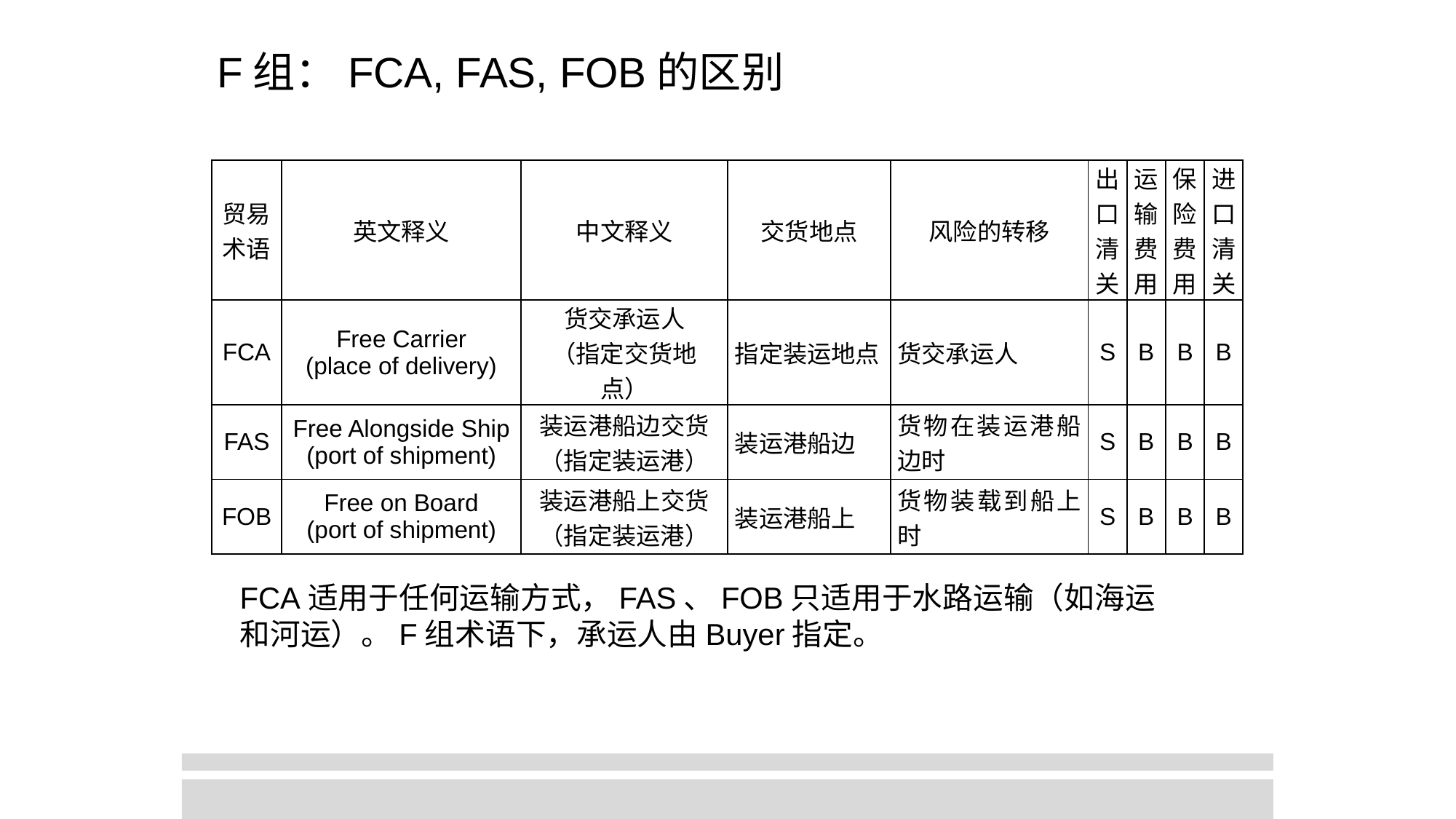

F组：FCA, FAS, FOB的区别
| 贸易 术语 | 英文释义 | 中文释义 | 交货地点 | 风险的转移 | 出口 清关 | 运输 费用 | 保险 费用 | 进口 清关 |
| --- | --- | --- | --- | --- | --- | --- | --- | --- |
| FCA | Free Carrier (place of delivery) | 货交承运人 （指定交货地点） | 指定装运地点 | 货交承运人 | S | B | B | B |
| FAS | Free Alongside Ship (port of shipment) | 装运港船边交货 （指定装运港） | 装运港船边 | 货物在装运港船边时 | S | B | B | B |
| FOB | Free on Board (port of shipment) | 装运港船上交货 （指定装运港） | 装运港船上 | 货物装载到船上时 | S | B | B | B |
FCA适用于任何运输方式，FAS、FOB只适用于水路运输（如海运和河运）。F组术语下，承运人由Buyer指定。